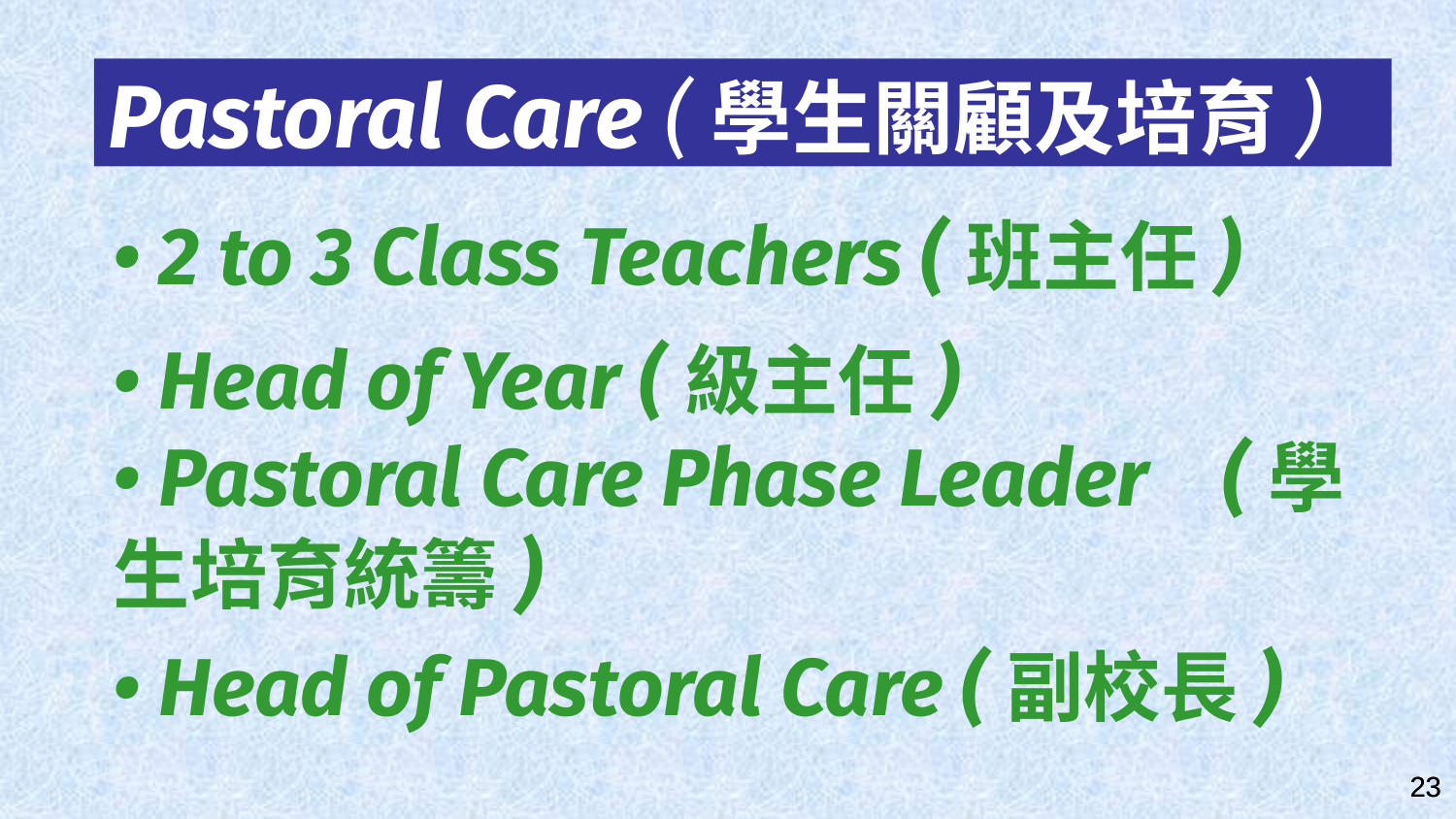

Pastoral Care (學生關顧及培育)
• 2 to 3 Class Teachers (班主任)
• Head of Year (級主任)
• Pastoral Care Phase Leader    (學生培育統籌)
• Head of Pastoral Care (副校長)
23
23